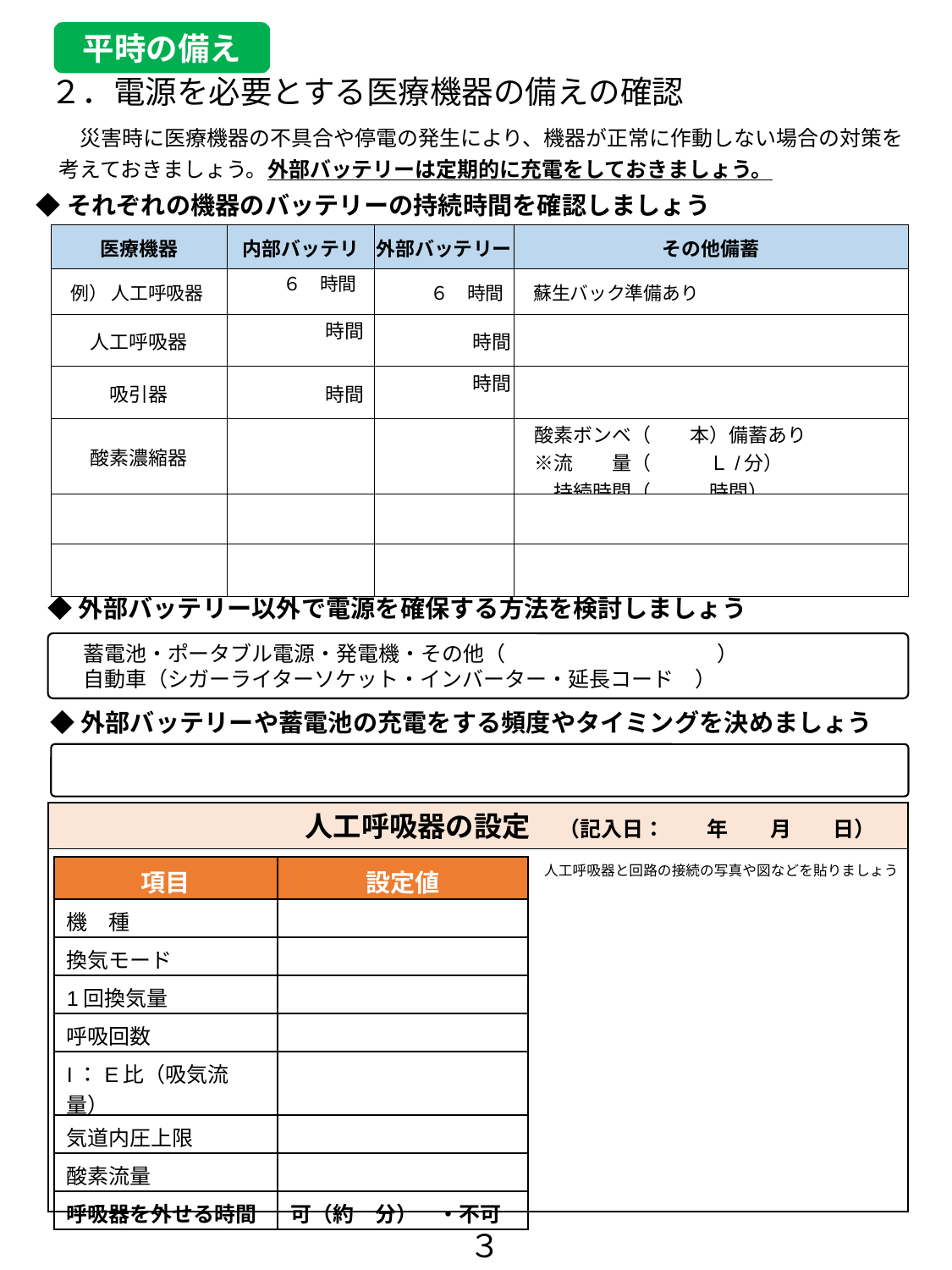

平時の備え
２．電源を必要とする医療機器の備えの確認
　災害時に医療機器の不具合や停電の発生により、機器が正常に作動しない場合の対策を
考えておきましょう。外部バッテリーは定期的に充電をしておきましょう。
◆それぞれの機器のバッテリーの持続時間を確認しましょう
| 医療機器 | 内部バッテリ | 外部バッテリー | その他備蓄 |
| --- | --- | --- | --- |
| 例） 人工呼吸器 | ６　時間 | ６　時間 | 蘇生バック準備あり |
| 人工呼吸器 | 時間 | 時間 |  |
| 吸引器 | 時間 | 時間 |  |
| 酸素濃縮器 |  |  | 酸素ボンベ（　　本）備蓄あり 　※流　　量（　　　Ｌ/分） 　　持続時間（　　　時間） |
|  |  |  |  |
|  |  |  |  |
◆外部バッテリー以外で電源を確保する方法を検討しましょう
　蓄電池・ポータブル電源・発電機・その他（　　　　　　　　　　）
　自動車（シガーライターソケット・インバーター・延長コード　）

◆外部バッテリーや蓄電池の充電をする頻度やタイミングを決めましょう

　　　　　　　　人工呼吸器の設定　（記入日：　　年　　月　　日）

人工呼吸器と回路の接続の写真や図などを貼りましょう
| 項目 | 設定値 |
| --- | --- |
| 機　種 |  |
| 換気モード |  |
| 1回換気量 |  |
| 呼吸回数 |  |
| I：E比（吸気流量） |  |
| 気道内圧上限 |  |
| 酸素流量 |  |
| 呼吸器を外せる時間 | 可（約　分）　・不可 |
３